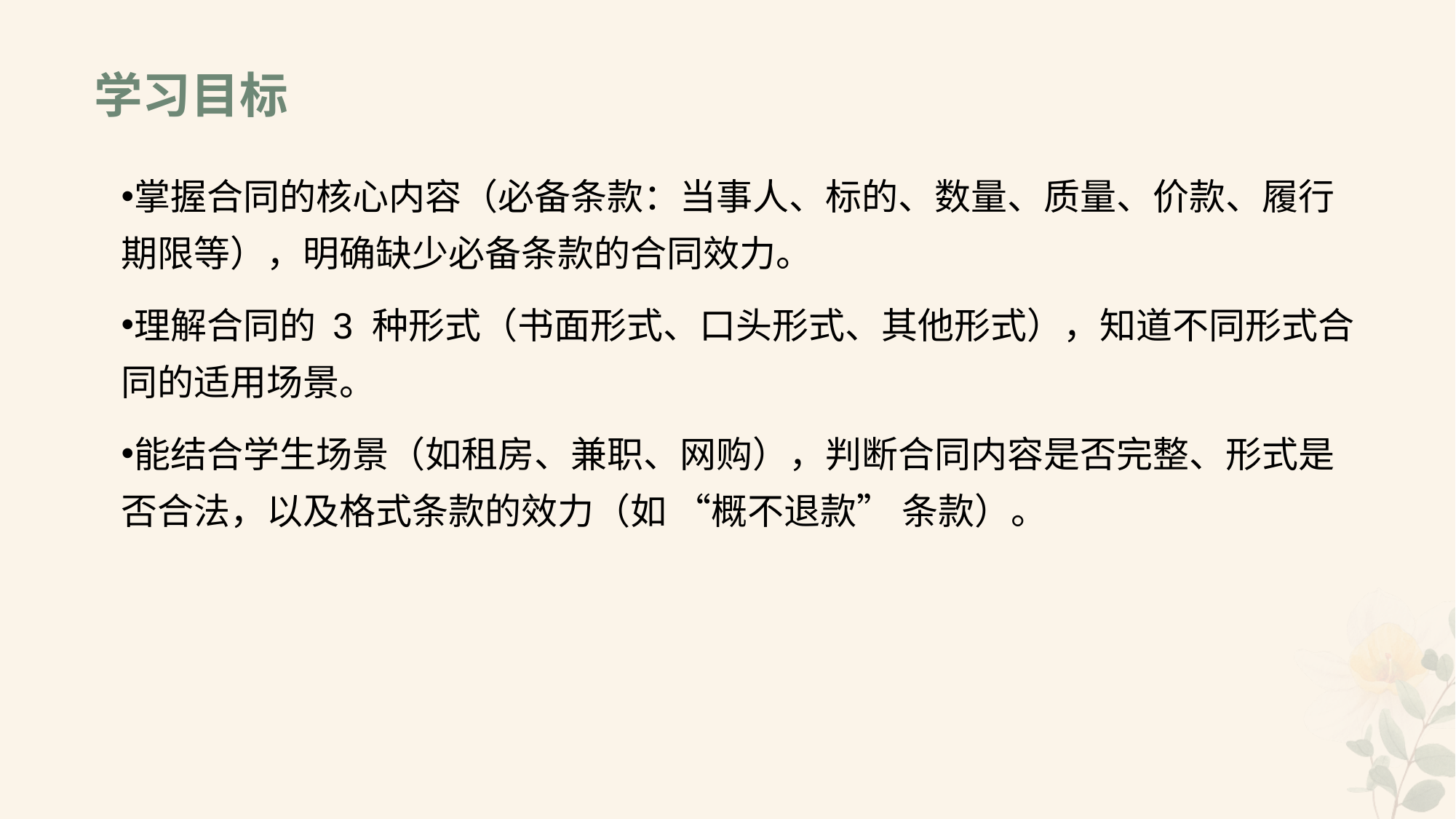

# 学习目标
掌握合同的核心内容（必备条款：当事人、标的、数量、质量、价款、履行期限等），明确缺少必备条款的合同效力。
理解合同的 3 种形式（书面形式、口头形式、其他形式），知道不同形式合同的适用场景。
能结合学生场景（如租房、兼职、网购），判断合同内容是否完整、形式是否合法，以及格式条款的效力（如 “概不退款” 条款）。